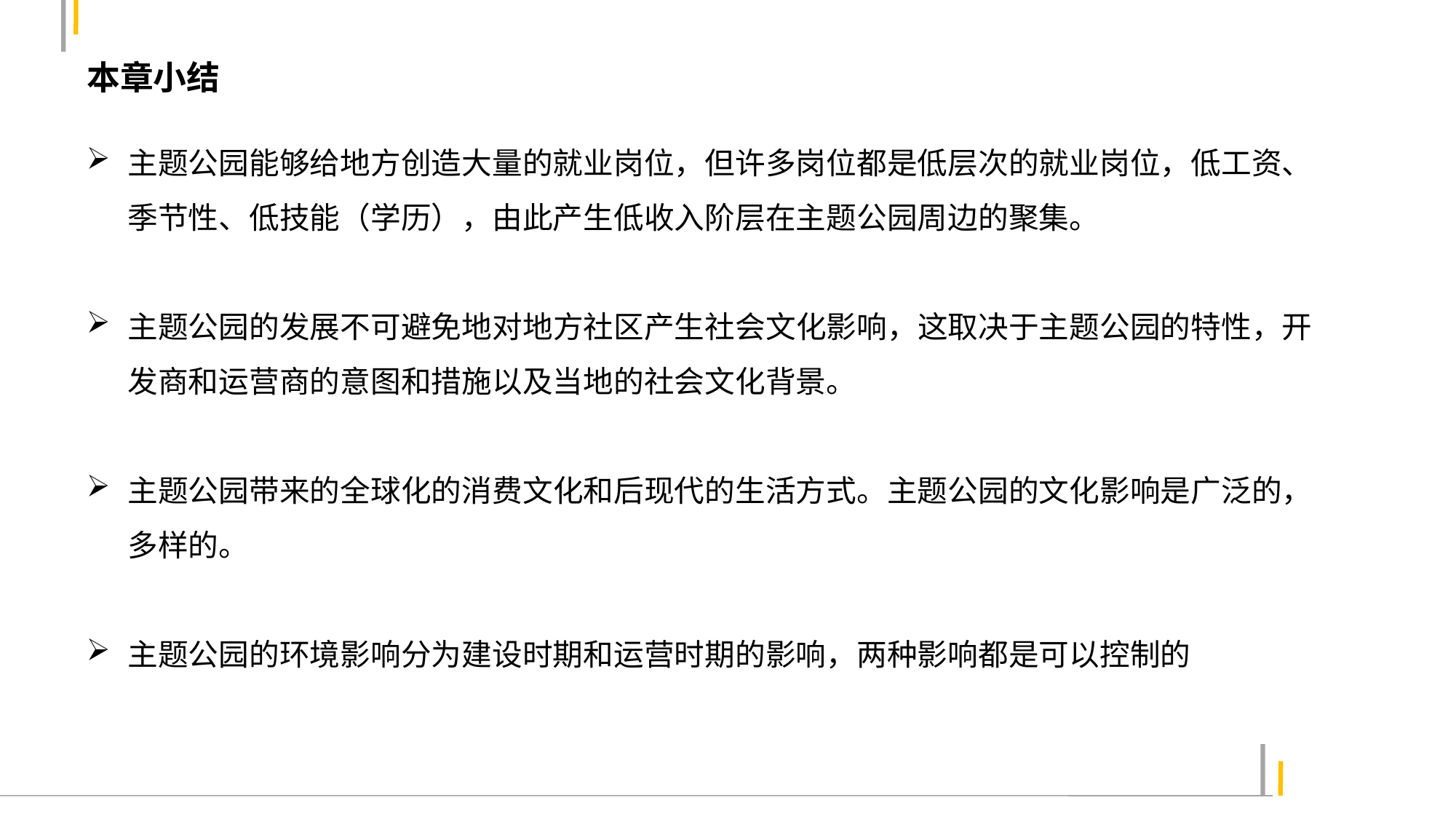

本章小结
主题公园能够给地方创造大量的就业岗位，但许多岗位都是低层次的就业岗位，低工资、季节性、低技能（学历），由此产生低收入阶层在主题公园周边的聚集。

主题公园的发展不可避免地对地方社区产生社会文化影响，这取决于主题公园的特性，开发商和运营商的意图和措施以及当地的社会文化背景。

主题公园带来的全球化的消费文化和后现代的生活方式。主题公园的文化影响是广泛的，多样的。

主题公园的环境影响分为建设时期和运营时期的影响，两种影响都是可以控制的